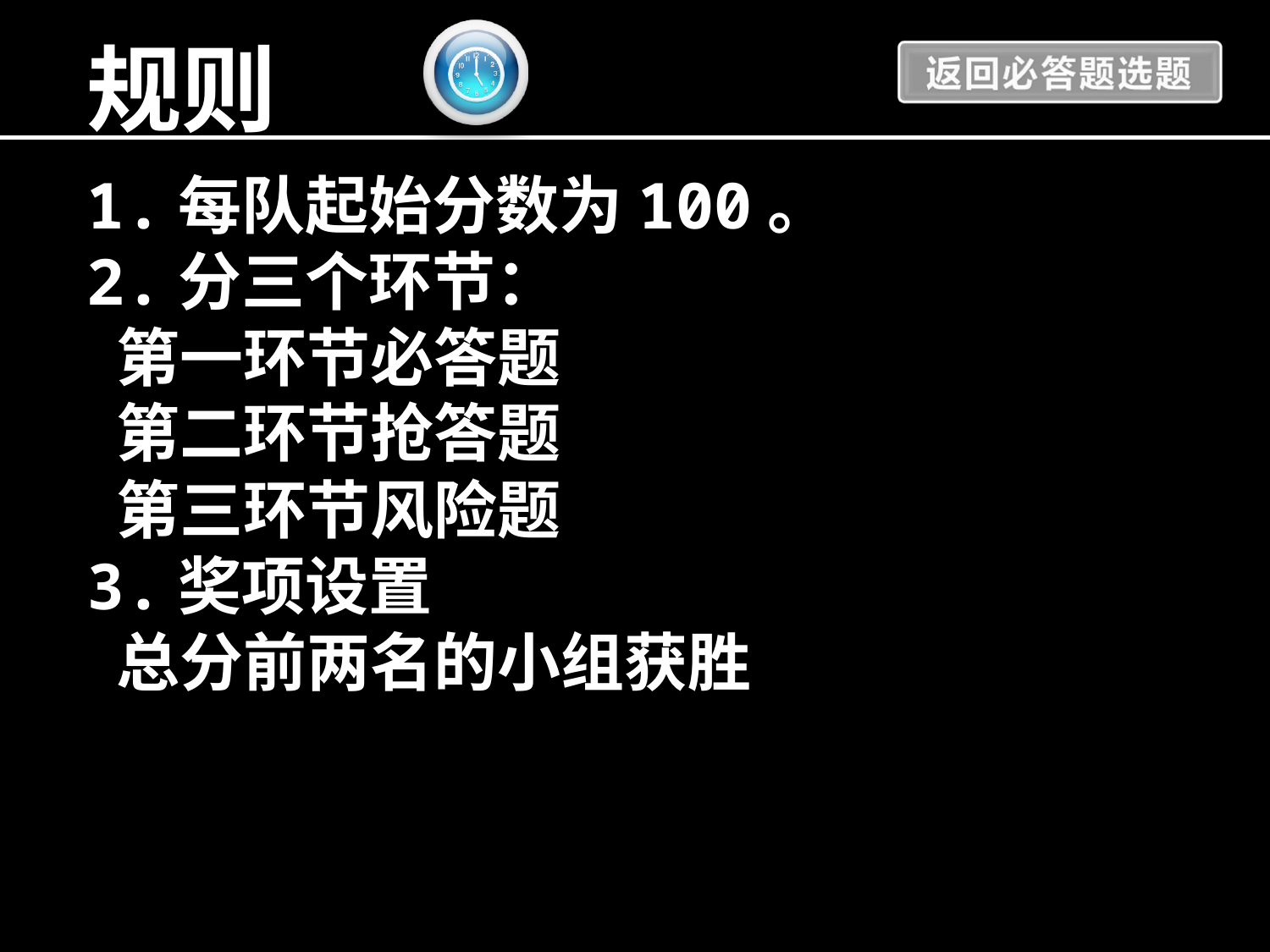

规则
1.每队起始分数为100。
2.分三个环节：
 第一环节必答题
 第二环节抢答题
 第三环节风险题
3.奖项设置
 总分前两名的小组获胜